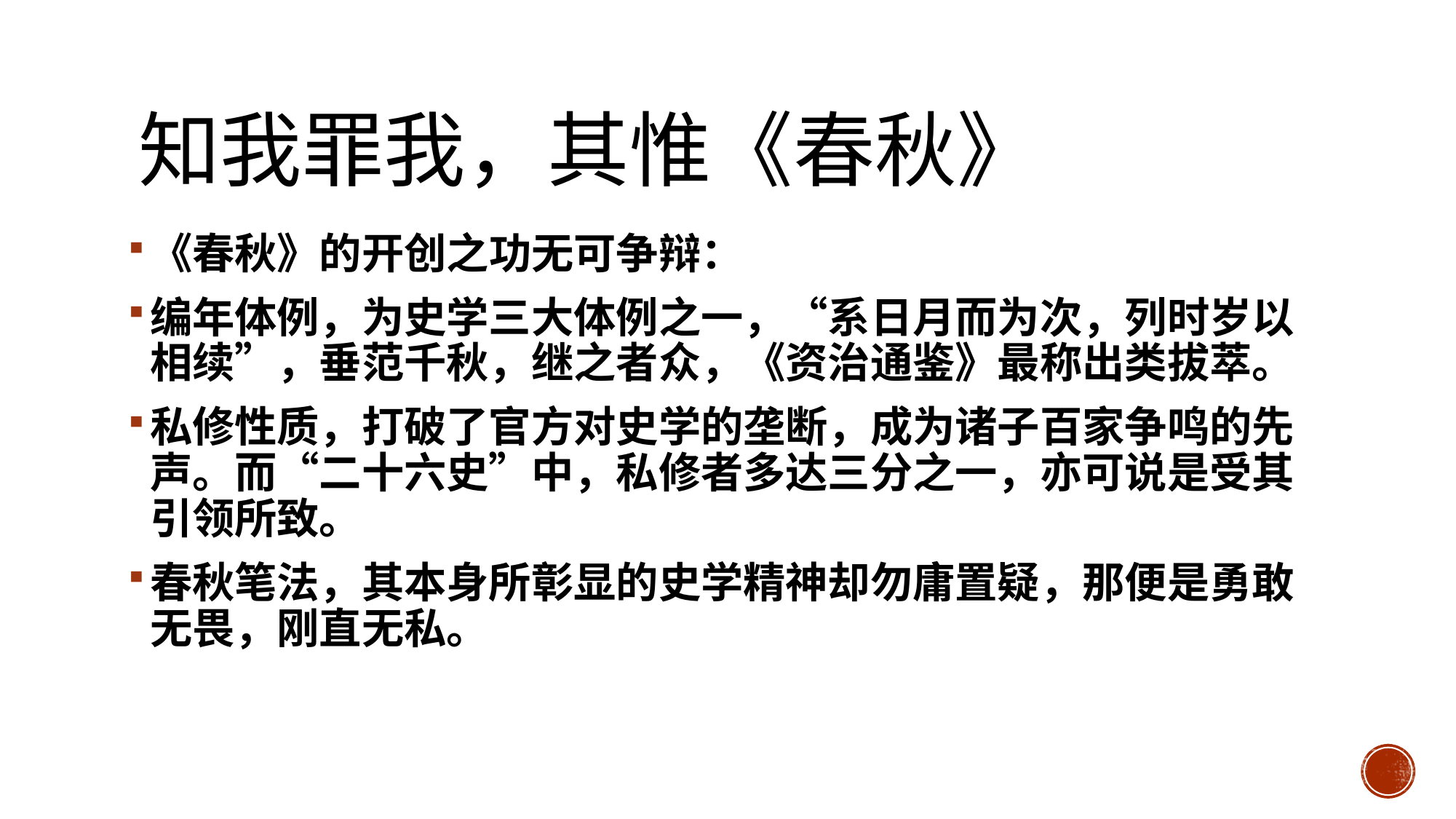

# 知我罪我，其惟《春秋》
《春秋》的开创之功无可争辩：
编年体例，为史学三大体例之一，“系日月而为次，列时岁以相续”，垂范千秋，继之者众，《资治通鉴》最称出类拔萃。
私修性质，打破了官方对史学的垄断，成为诸子百家争鸣的先声。而“二十六史”中，私修者多达三分之一，亦可说是受其引领所致。
春秋笔法，其本身所彰显的史学精神却勿庸置疑，那便是勇敢无畏，刚直无私。